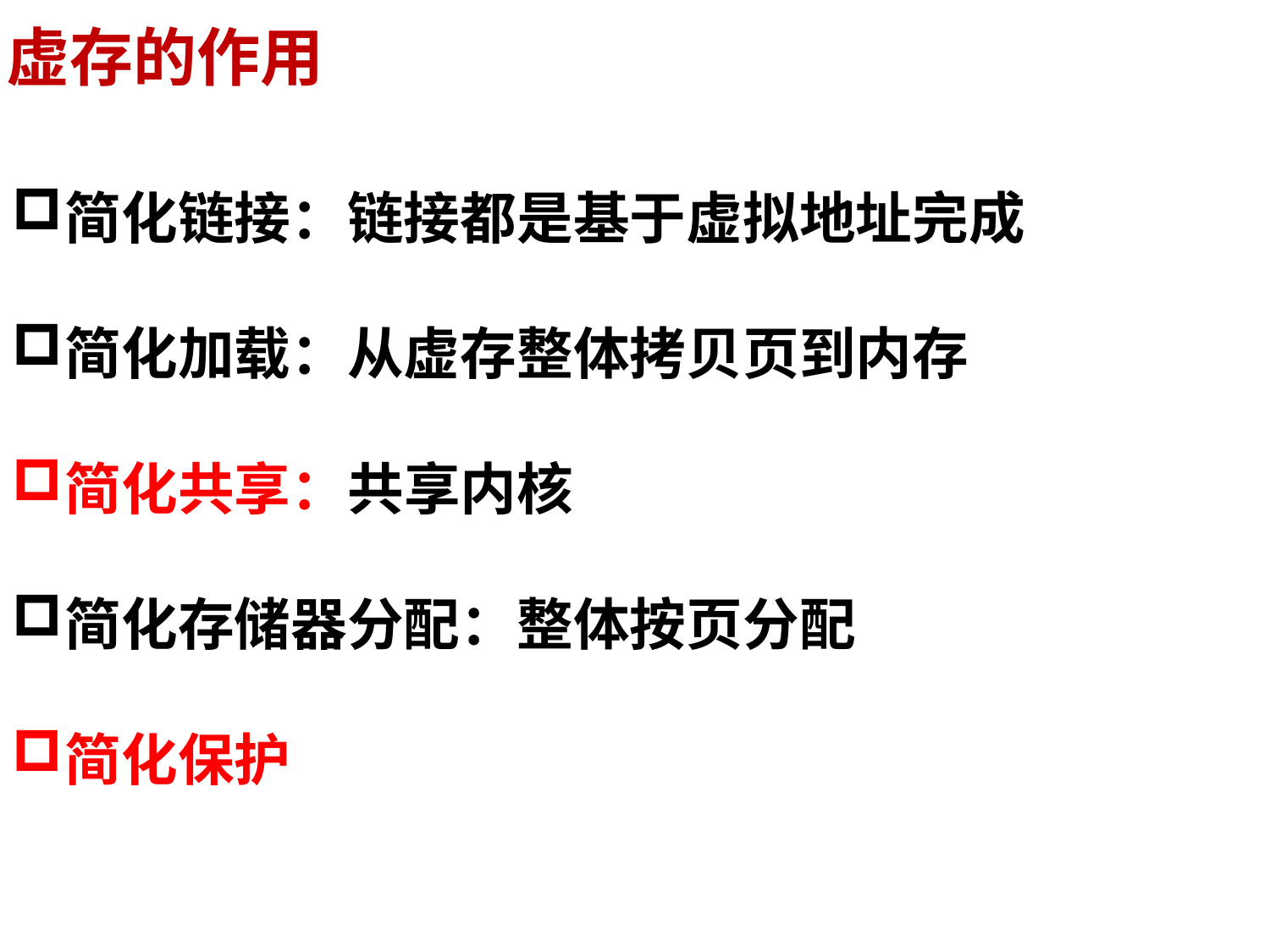

# 虚存的作用
简化链接：链接都是基于虚拟地址完成

简化加载：从虚存整体拷贝页到内存

简化共享：共享内核

简化存储器分配：整体按页分配

简化保护